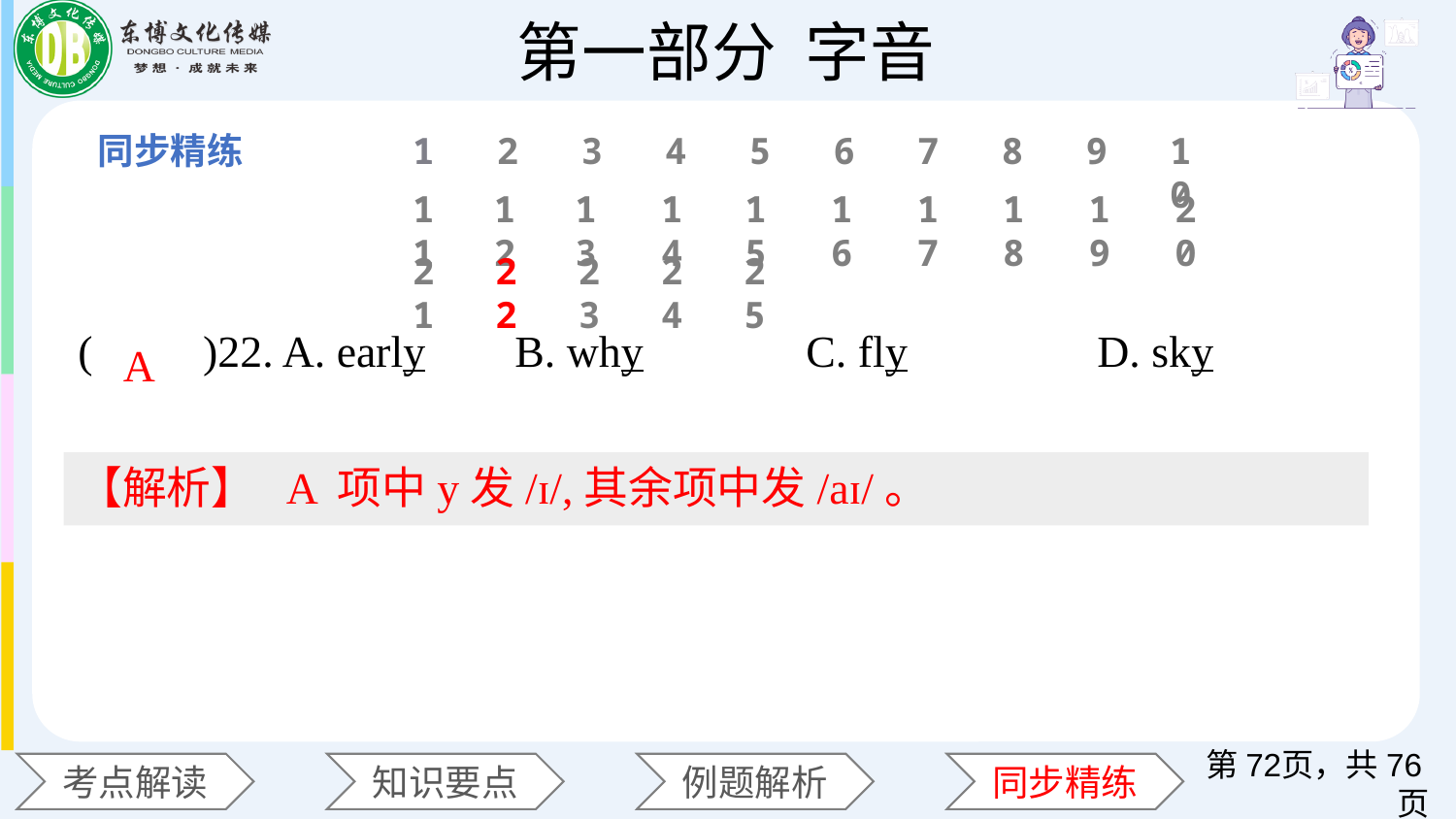

1
2
3
4
5
6
7
8
9
10
11
12
13
14
15
16
17
18
19
20

(　　)22. A. early    	B. why    	C. fly    	D. sky

21
22
23
24
25
A
【解析】  A 项中y发/ɪ/,其余项中发/aɪ/。
第72页，共76页